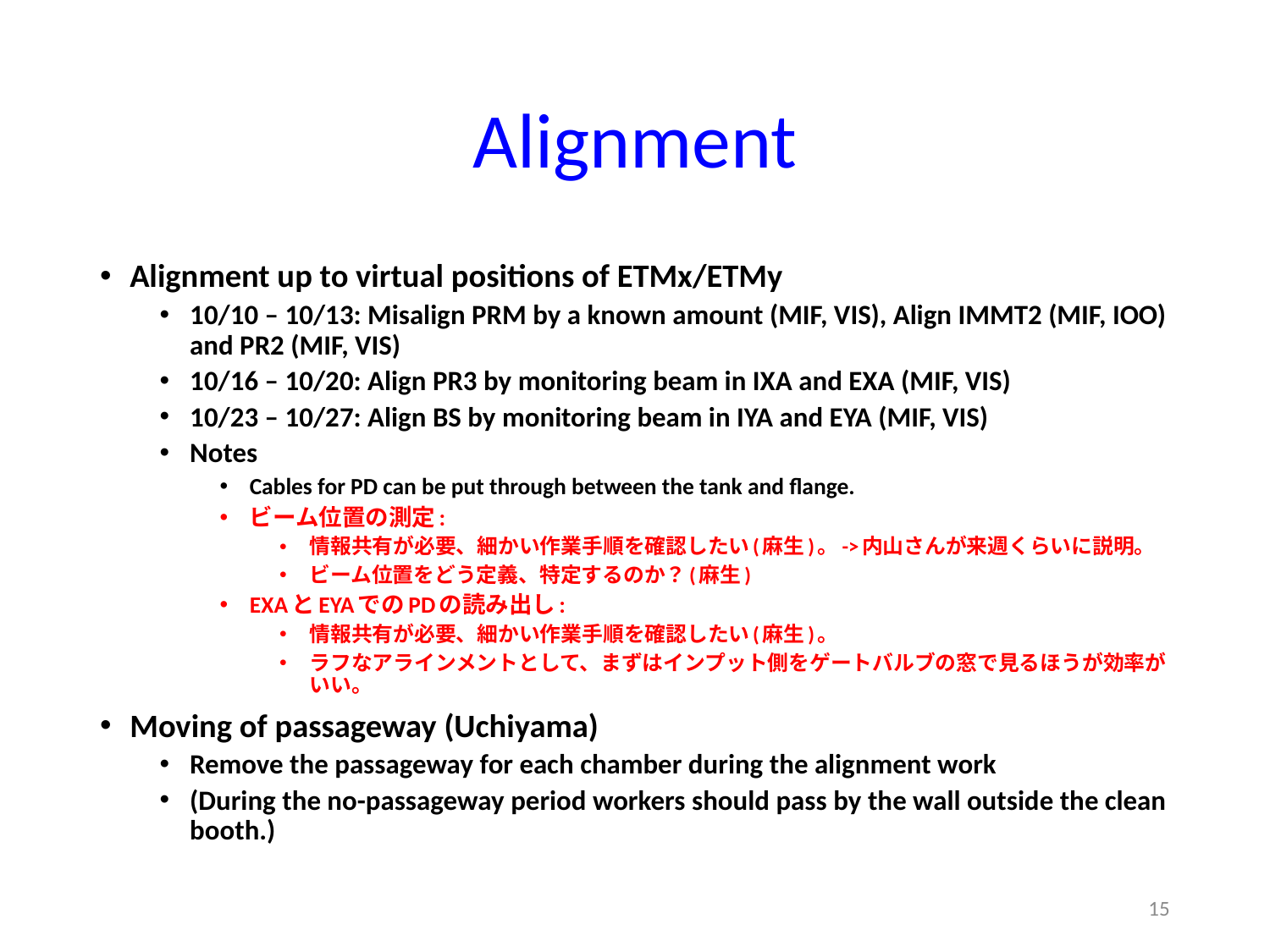

# Alignment
Alignment up to virtual positions of ETMx/ETMy
10/10 – 10/13: Misalign PRM by a known amount (MIF, VIS), Align IMMT2 (MIF, IOO) and PR2 (MIF, VIS)
10/16 – 10/20: Align PR3 by monitoring beam in IXA and EXA (MIF, VIS)
10/23 – 10/27: Align BS by monitoring beam in IYA and EYA (MIF, VIS)
Notes
Cables for PD can be put through between the tank and flange.
ビーム位置の測定:
情報共有が必要、細かい作業手順を確認したい(麻生)。->内山さんが来週くらいに説明。
ビーム位置をどう定義、特定するのか？(麻生)
EXAとEYAでのPDの読み出し:
情報共有が必要、細かい作業手順を確認したい(麻生)。
ラフなアラインメントとして、まずはインプット側をゲートバルブの窓で見るほうが効率がいい。
Moving of passageway (Uchiyama)
Remove the passageway for each chamber during the alignment work
(During the no-passageway period workers should pass by the wall outside the clean booth.)
15